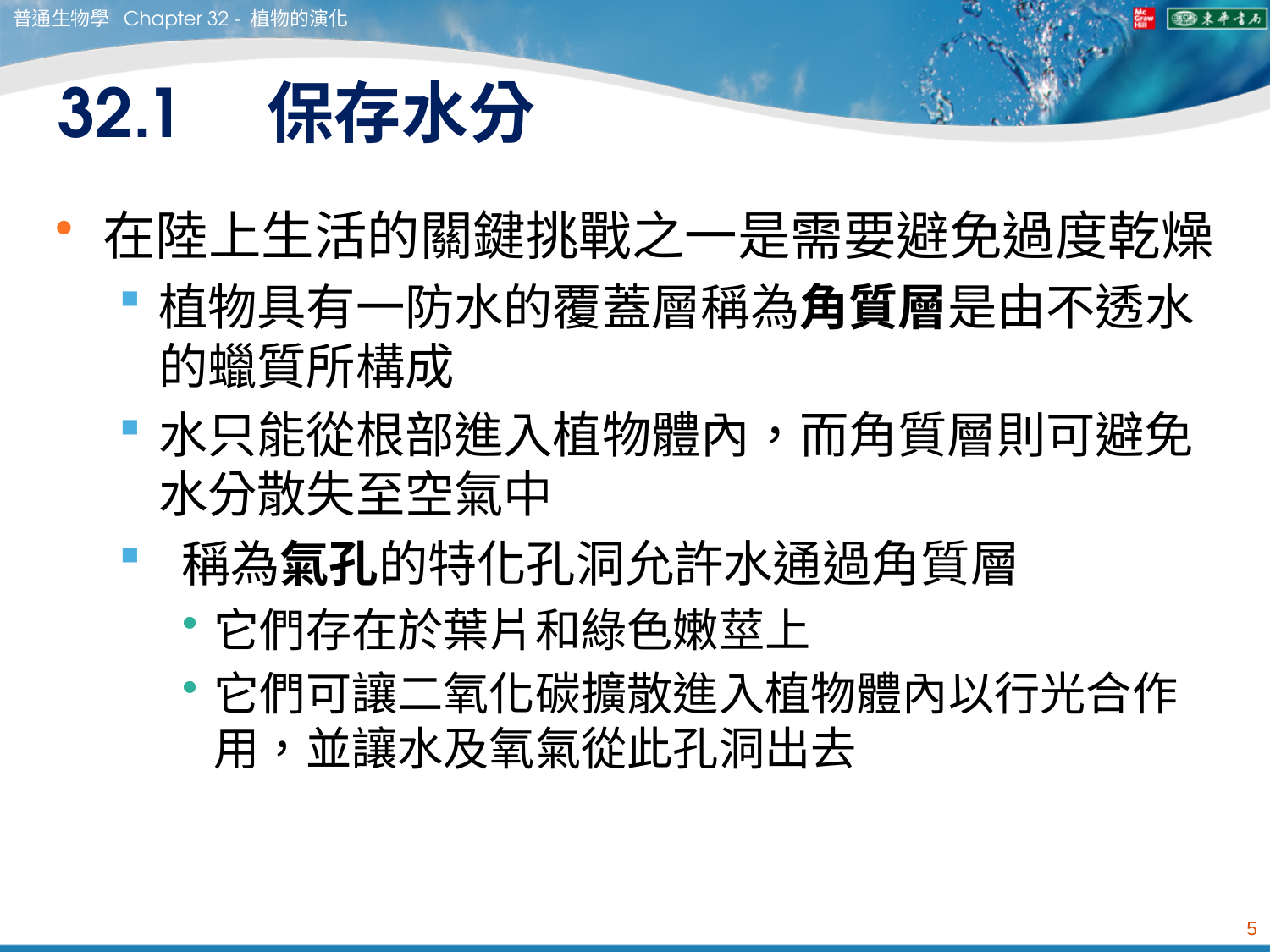

普通生物學  Chapter 32 - 植物的演化
# 32.1　保存水分
在陸上生活的關鍵挑戰之一是需要避免過度乾燥
植物具有一防水的覆蓋層稱為角質層是由不透水的蠟質所構成
水只能從根部進入植物體內，而角質層則可避免水分散失至空氣中
 稱為氣孔的特化孔洞允許水通過角質層
它們存在於葉片和綠色嫩莖上
它們可讓二氧化碳擴散進入植物體內以行光合作用，並讓水及氧氣從此孔洞出去
5